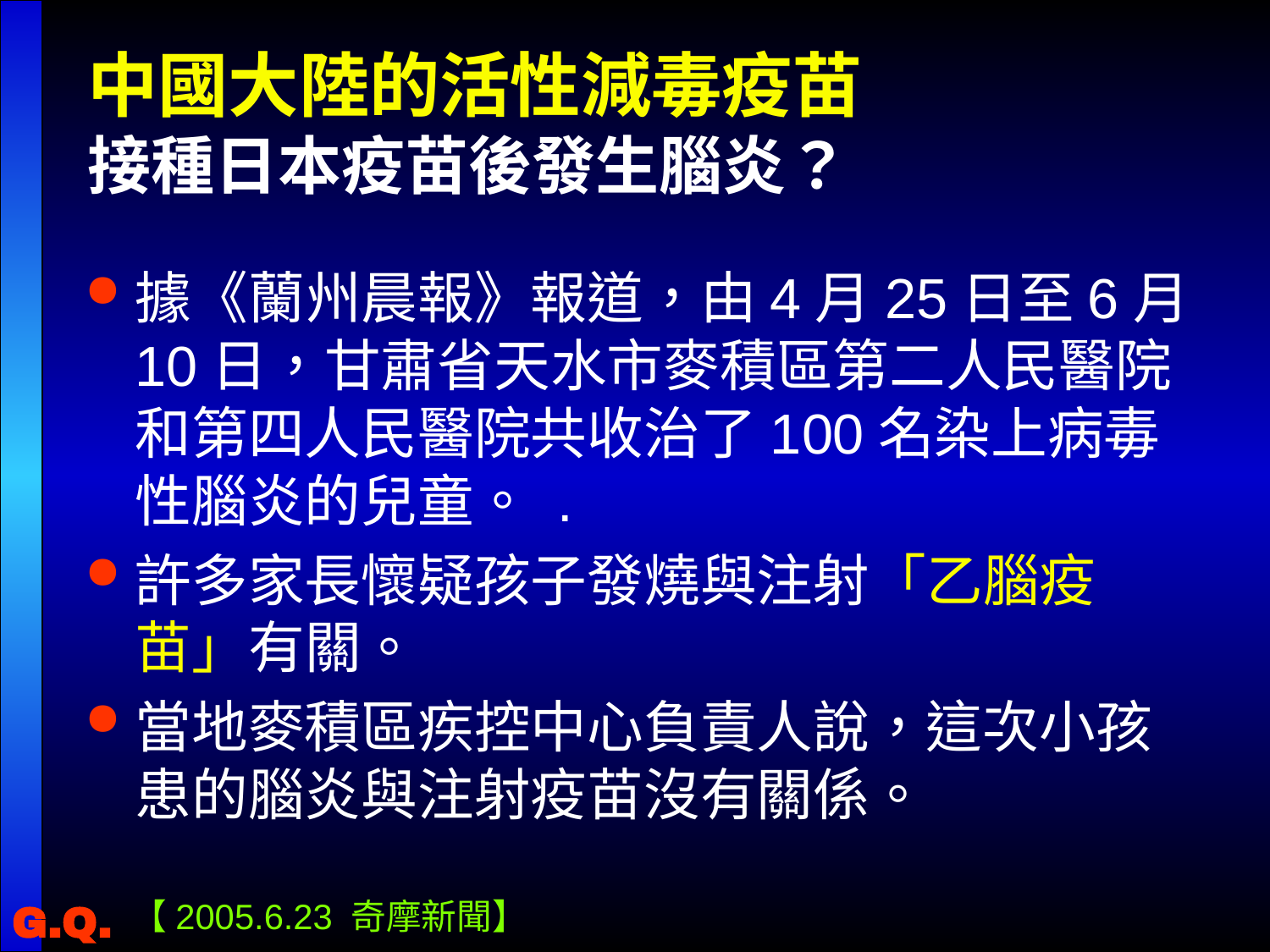

# 中國大陸的活性減毒疫苗 接種日本疫苗後發生腦炎？
據《蘭州晨報》報道，由4月25日至6月10日，甘肅省天水市麥積區第二人民醫院和第四人民醫院共收治了100名染上病毒性腦炎的兒童。 .
許多家長懷疑孩子發燒與注射「乙腦疫苗」有關。
當地麥積區疾控中心負責人說，這次小孩患的腦炎與注射疫苗沒有關係。
【2005.6.23 奇摩新聞】